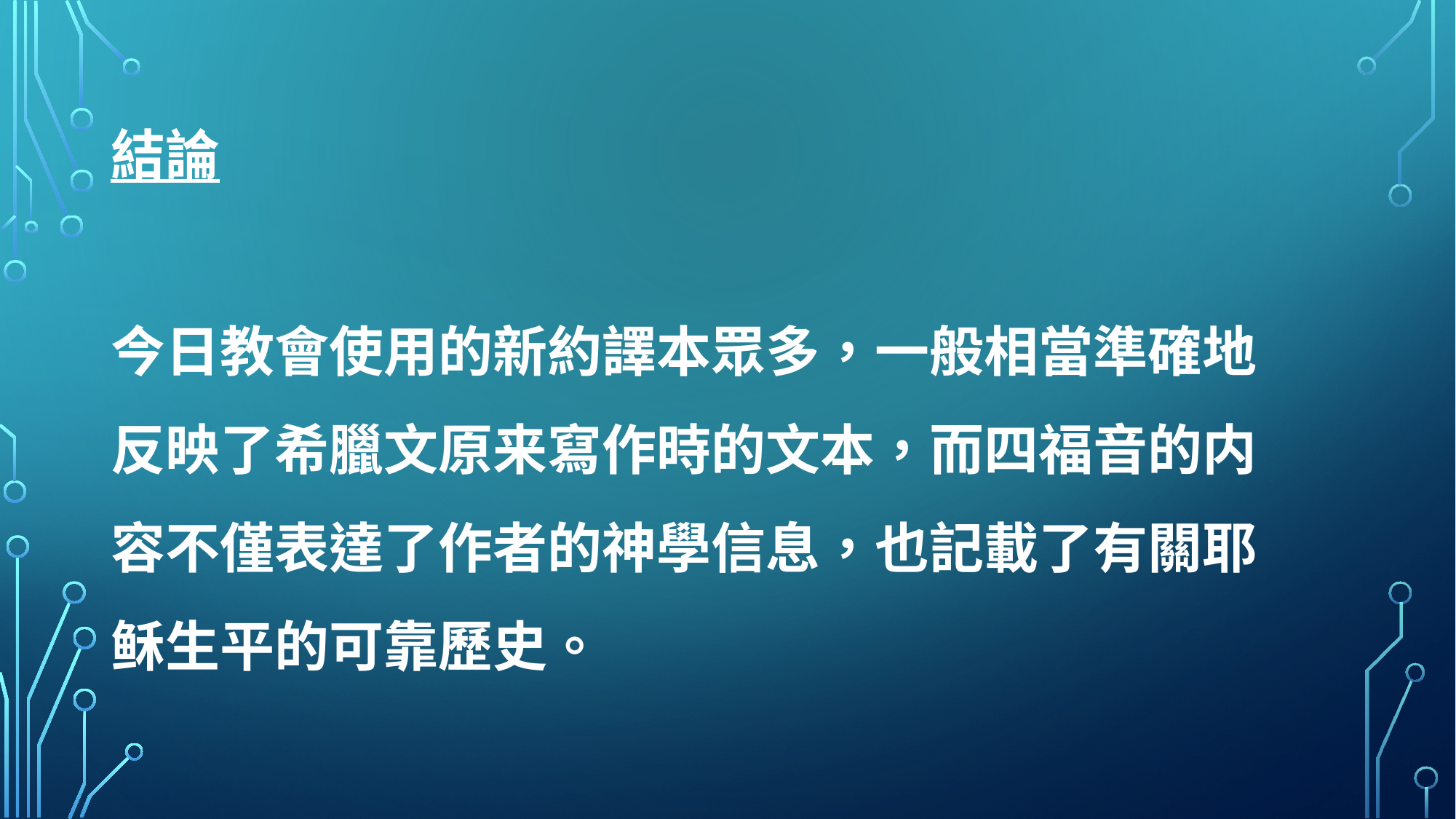

# 結論 今日教會使用的新約譯本眾多，一般相當準確地反映了希臘文原来寫作時的文本，而四福音的内容不僅表達了作者的神學信息，也記載了有關耶稣生平的可靠歷史。